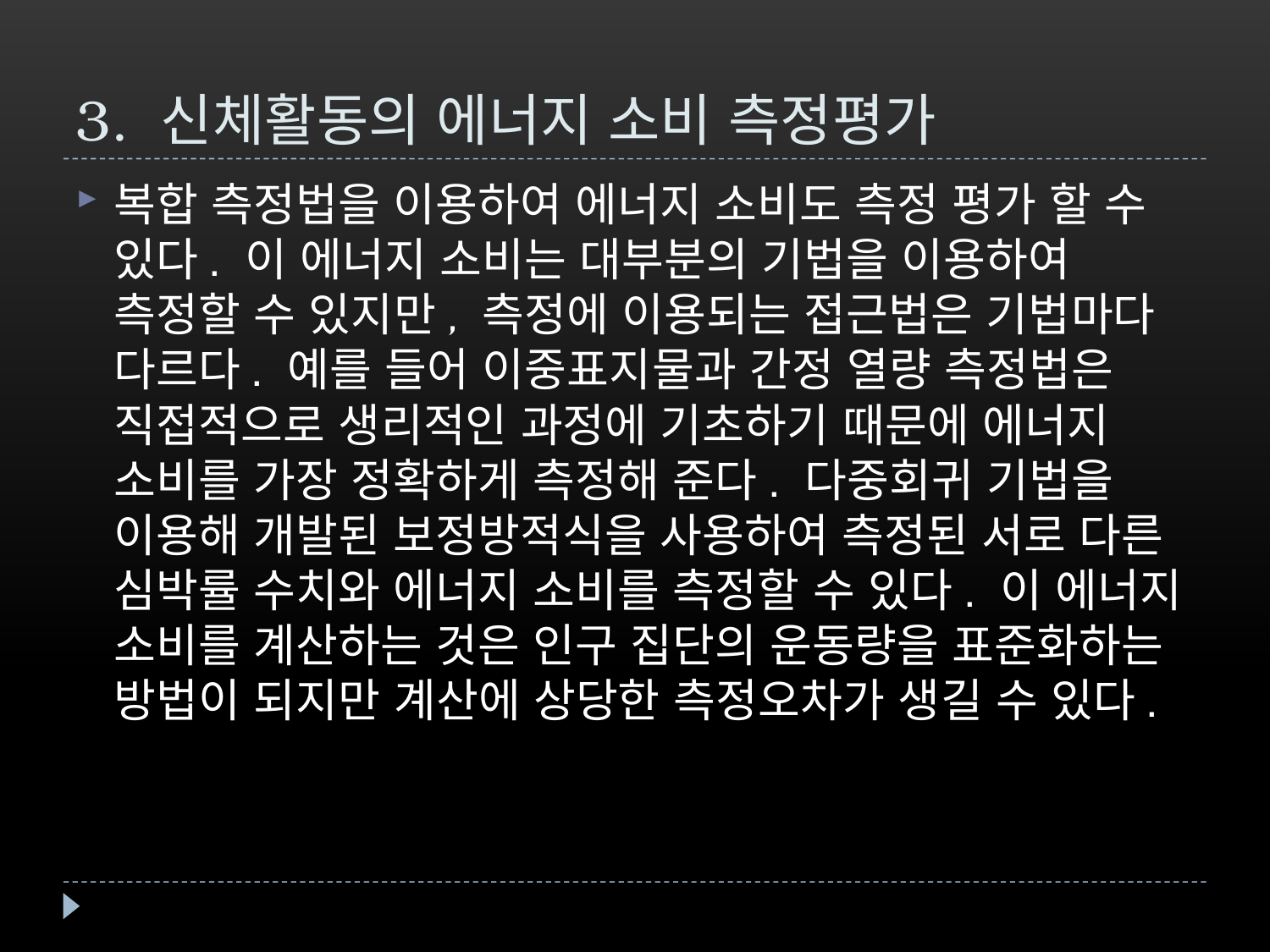

# 3. 신체활동의 에너지 소비 측정평가
복합 측정법을 이용하여 에너지 소비도 측정 평가 할 수 있다. 이 에너지 소비는 대부분의 기법을 이용하여 측정할 수 있지만, 측정에 이용되는 접근법은 기법마다 다르다. 예를 들어 이중표지물과 간정 열량 측정법은 직접적으로 생리적인 과정에 기초하기 때문에 에너지 소비를 가장 정확하게 측정해 준다. 다중회귀 기법을 이용해 개발된 보정방적식을 사용하여 측정된 서로 다른 심박률 수치와 에너지 소비를 측정할 수 있다. 이 에너지 소비를 계산하는 것은 인구 집단의 운동량을 표준화하는 방법이 되지만 계산에 상당한 측정오차가 생길 수 있다.